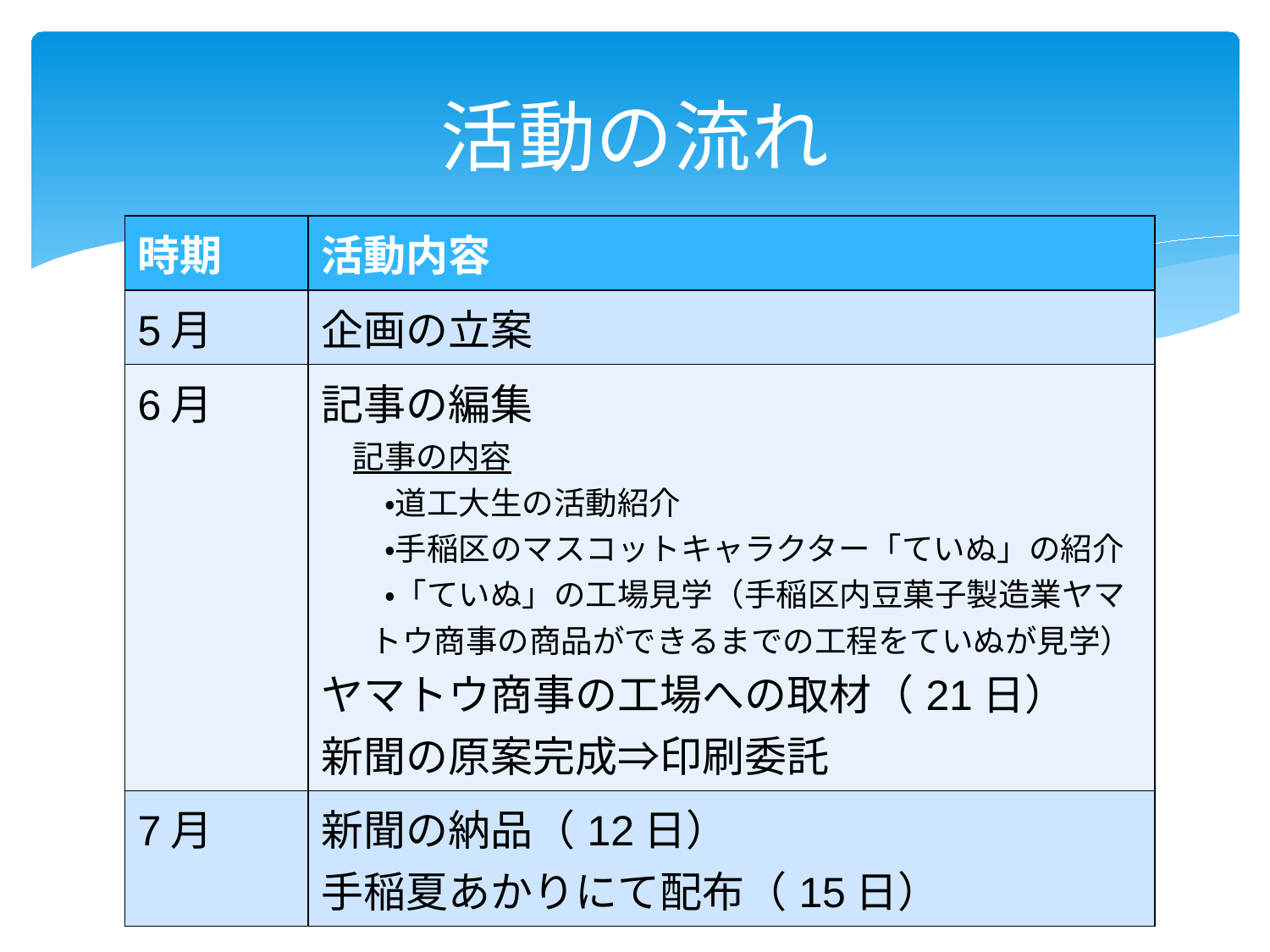

# 活動の流れ
| 時期 | 活動内容 |
| --- | --- |
| 5月 | 企画の立案 |
| 6月 | 記事の編集 　記事の内容 　　・道工大生の活動紹介 　　・手稲区のマスコットキャラクター「ていぬ」の紹介 　　・「ていぬ」の工場見学（手稲区内豆菓子製造業ヤマトウ商事の商品ができるまでの工程をていぬが見学） ヤマトウ商事の工場への取材（21日） 新聞の原案完成⇒印刷委託 |
| 7月 | 新聞の納品（12日） 手稲夏あかりにて配布（15日） |